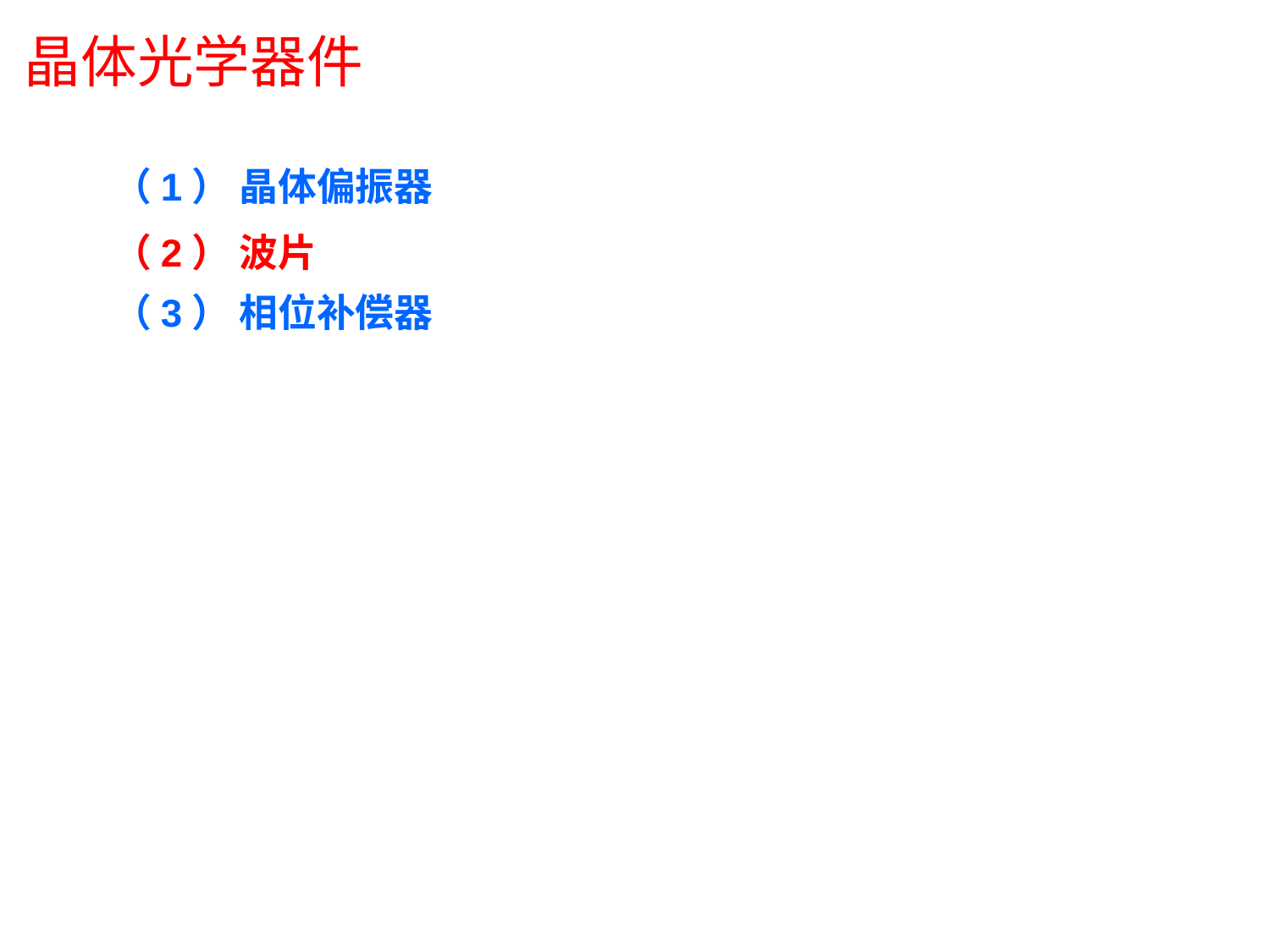

# 晶体光学器件
（1） 晶体偏振器
（2） 波片
（3） 相位补偿器